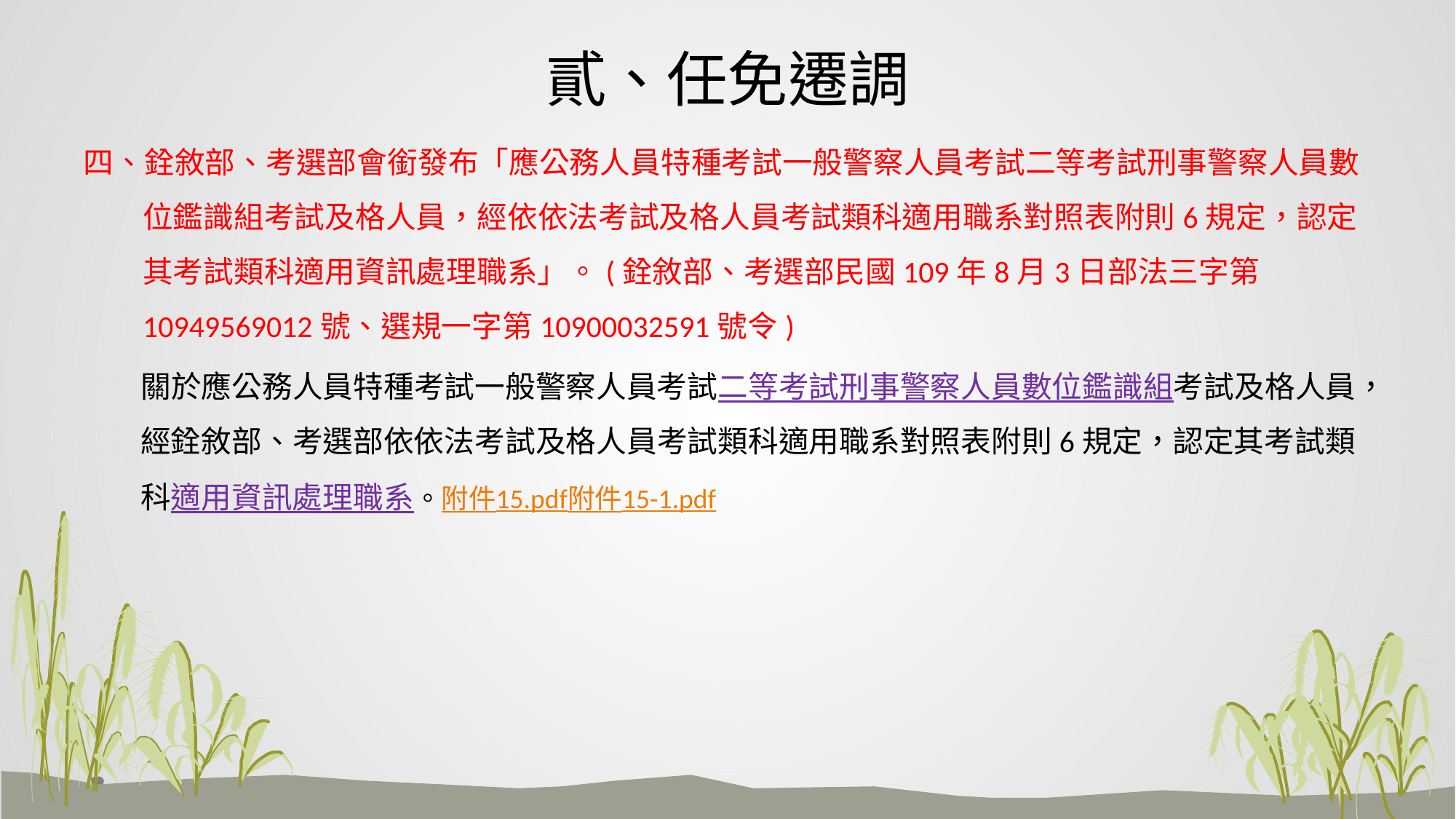

# 貳、任免遷調
四、銓敘部、考選部會銜發布「應公務人員特種考試一般警察人員考試二等考試刑事警察人員數位鑑識組考試及格人員，經依依法考試及格人員考試類科適用職系對照表附則6規定，認定其考試類科適用資訊處理職系」。(銓敘部、考選部民國109年8月3日部法三字第10949569012號、選規一字第10900032591號令)
關於應公務人員特種考試一般警察人員考試二等考試刑事警察人員數位鑑識組考試及格人員，經銓敘部、考選部依依法考試及格人員考試類科適用職系對照表附則6規定，認定其考試類科適用資訊處理職系。附件15.pdf附件15-1.pdf